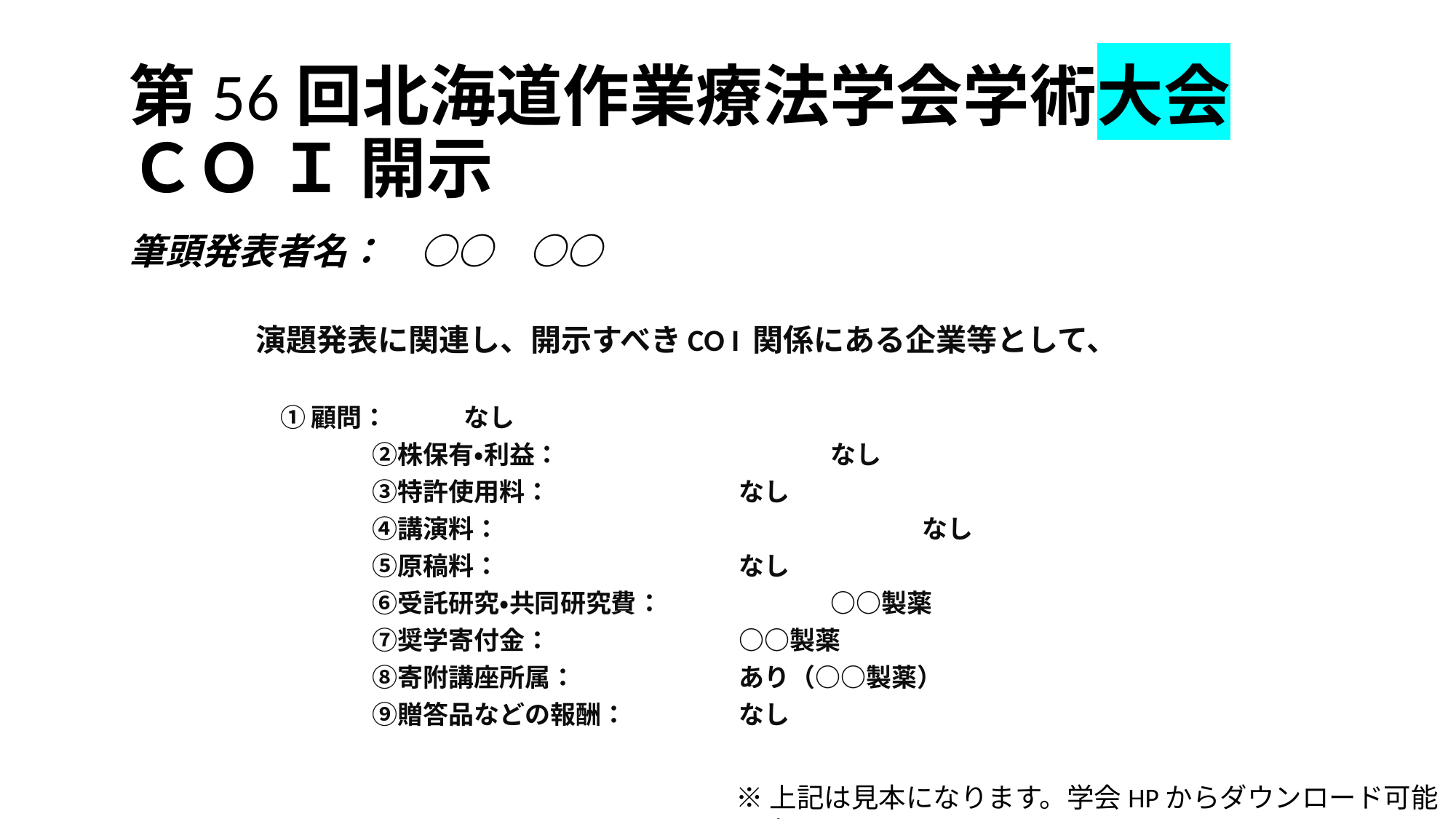

# 第56回北海道作業療法学会学術大会 ＣＯ Ｉ 開示 　 筆頭発表者名：　○○　○○

演題発表に関連し、開示すべきCO I 関係にある企業等として、

	①顧問：				なし
　　	②株保有・利益：	　　	　　　	なし
　　	③特許使用料：　		　　　	なし
　　	④講演料：　　　　　　　　　　　　　　　　	なし
　　	⑤原稿料：		　	　　　	なし
　　	⑥受託研究・共同研究費：　　　　　　	○○製薬
　　	⑦奨学寄付金：	　	　　　	○○製薬
　　	⑧寄附講座所属：　　		　　　	あり（○○製薬）
　　	⑨贈答品などの報酬：		　　　	なし
※上記は見本になります。学会HPからダウンロード可能です。